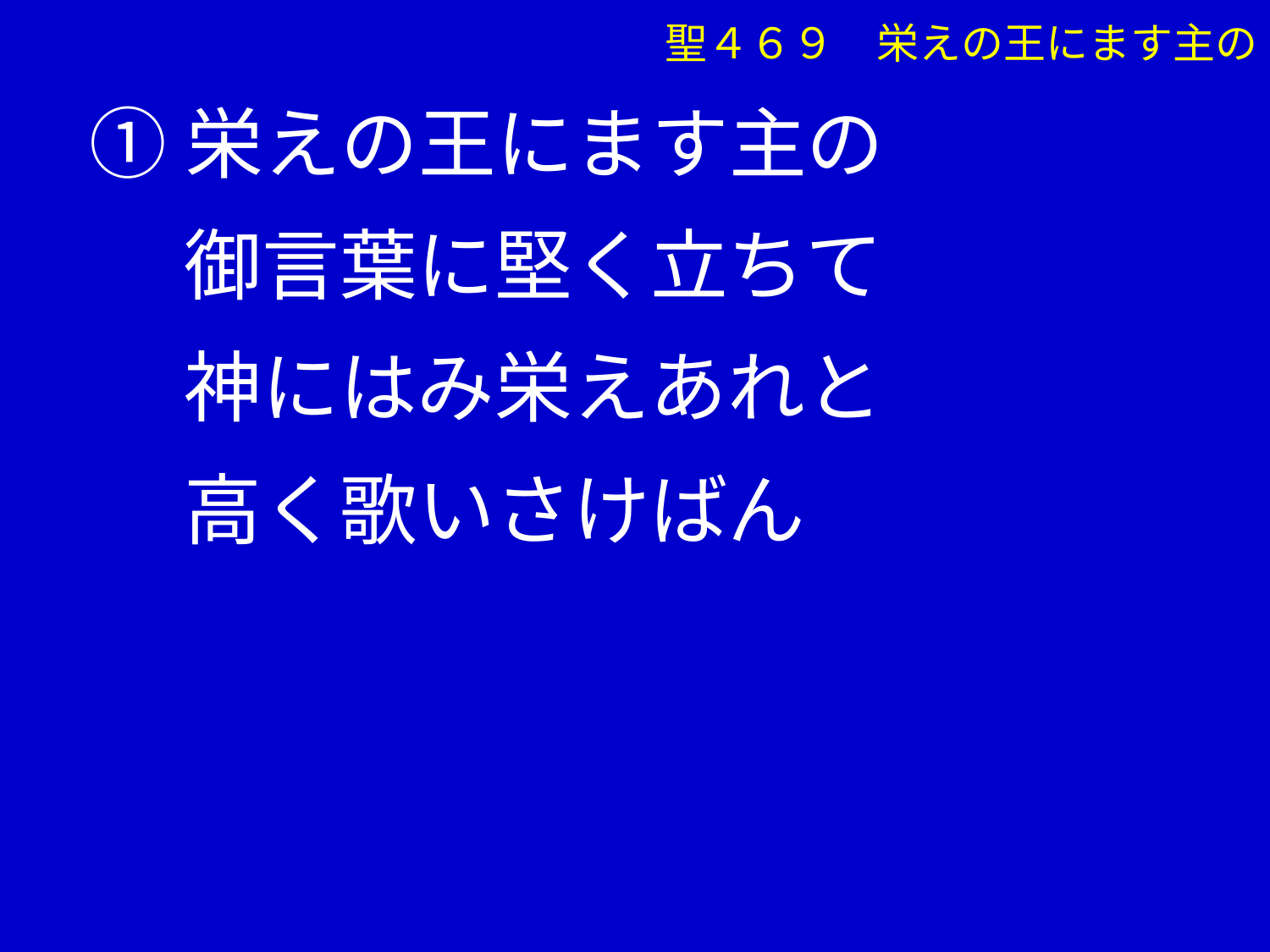

聖４６９　栄えの王にます主の
①栄えの王にます主の
　 御言葉に堅く立ちて
　 神にはみ栄えあれと
　 高く歌いさけばん